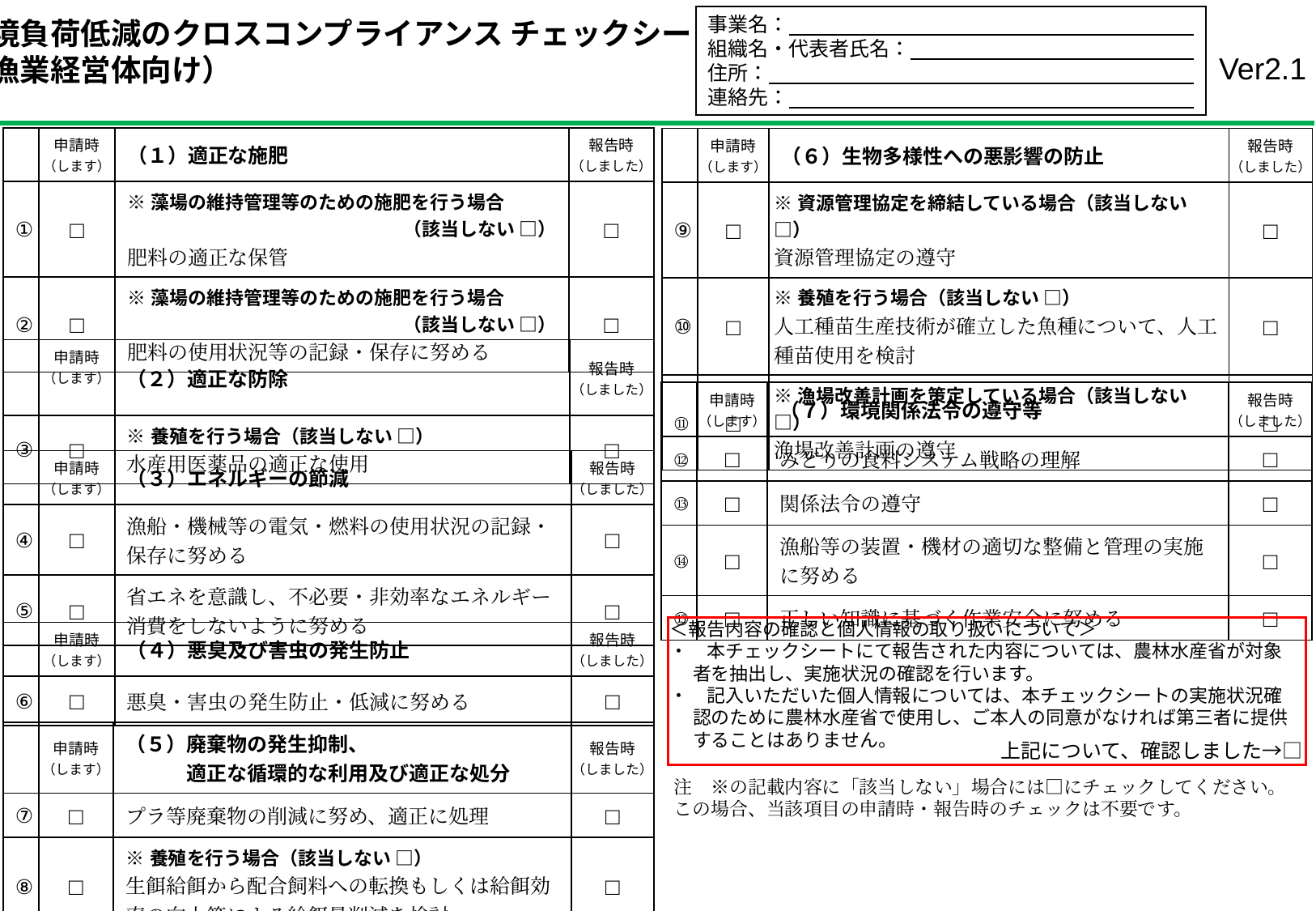

事業名：
組織名・代表者氏名：
住所：
連絡先：
環境負荷低減のクロスコンプライアンス チェックシート
（漁業経営体向け）
Ver2.1
|  | 申請時 （します） | （１）適正な施肥 | 報告時 （しました） |
| --- | --- | --- | --- |
| ① | □ | ※藻場の維持管理等のための施肥を行う場合 （該当しない □） 肥料の適正な保管 | □ |
| ② | □ | ※藻場の維持管理等のための施肥を行う場合 （該当しない □） 肥料の使用状況等の記録・保存に努める | □ |
|  | 申請時 （します） | （６）生物多様性への悪影響の防止 | 報告時 （しました） |
| --- | --- | --- | --- |
| ⑨ | □ | ※資源管理協定を締結している場合（該当しない □） 資源管理協定の遵守 | □ |
| ⑩ | □ | ※養殖を行う場合（該当しない □） 人工種苗生産技術が確立した魚種について、人工種苗使用を検討 | □ |
| ⑪ | □ | ※漁場改善計画を策定している場合（該当しない □） 漁場改善計画の遵守 | □ |
|  | 申請時 （します） | （２）適正な防除 | 報告時 （しました） |
| --- | --- | --- | --- |
| ③ | □ | ※養殖を行う場合（該当しない □） 水産用医薬品の適正な使用 | □ |
|  | 申請時 （します） | （７）環境関係法令の遵守等 | 報告時 （しました） |
| --- | --- | --- | --- |
| ⑫ | □ | みどりの食料システム戦略の理解 | □ |
| ⑬ | □ | 関係法令の遵守 | □ |
| ⑭ | □ | 漁船等の装置・機材の適切な整備と管理の実施に努める | □ |
| ⑮ | □ | 正しい知識に基づく作業安全に努める | □ |
|  | 申請時 （します） | （３）エネルギーの節減 | 報告時 （しました） |
| --- | --- | --- | --- |
| ④ | □ | 漁船・機械等の電気・燃料の使用状況の記録・保存に努める | □ |
| ⑤ | □ | 省エネを意識し、不必要・非効率なエネルギー消費をしないように努める | □ |
＜報告内容の確認と個人情報の取り扱いについて＞
・　本チェックシートにて報告された内容については、農林水産省が対象者を抽出し、実施状況の確認を行います。
・　記入いただいた個人情報については、本チェックシートの実施状況確認のために農林水産省で使用し、ご本人の同意がなければ第三者に提供することはありません。

|  | 申請時 （します） | （４）悪臭及び害虫の発生防止 | 報告時 （しました） |
| --- | --- | --- | --- |
| ⑥ | □ | 悪臭・害虫の発生防止・低減に努める | □ |
|  | 申請時 （します） | （５）廃棄物の発生抑制、 　　　適正な循環的な利用及び適正な処分 | 報告時 （しました） |
| --- | --- | --- | --- |
| ⑦ | □ | プラ等廃棄物の削減に努め、適正に処理 | □ |
| ⑧ | □ | ※養殖を行う場合（該当しない □） 生餌給餌から配合飼料への転換もしくは給餌効率の向上等による給餌量削減を検討 | □ |
上記について、確認しました→□
注　※の記載内容に「該当しない」場合には□にチェックしてください。この場合、当該項目の申請時・報告時のチェックは不要です。